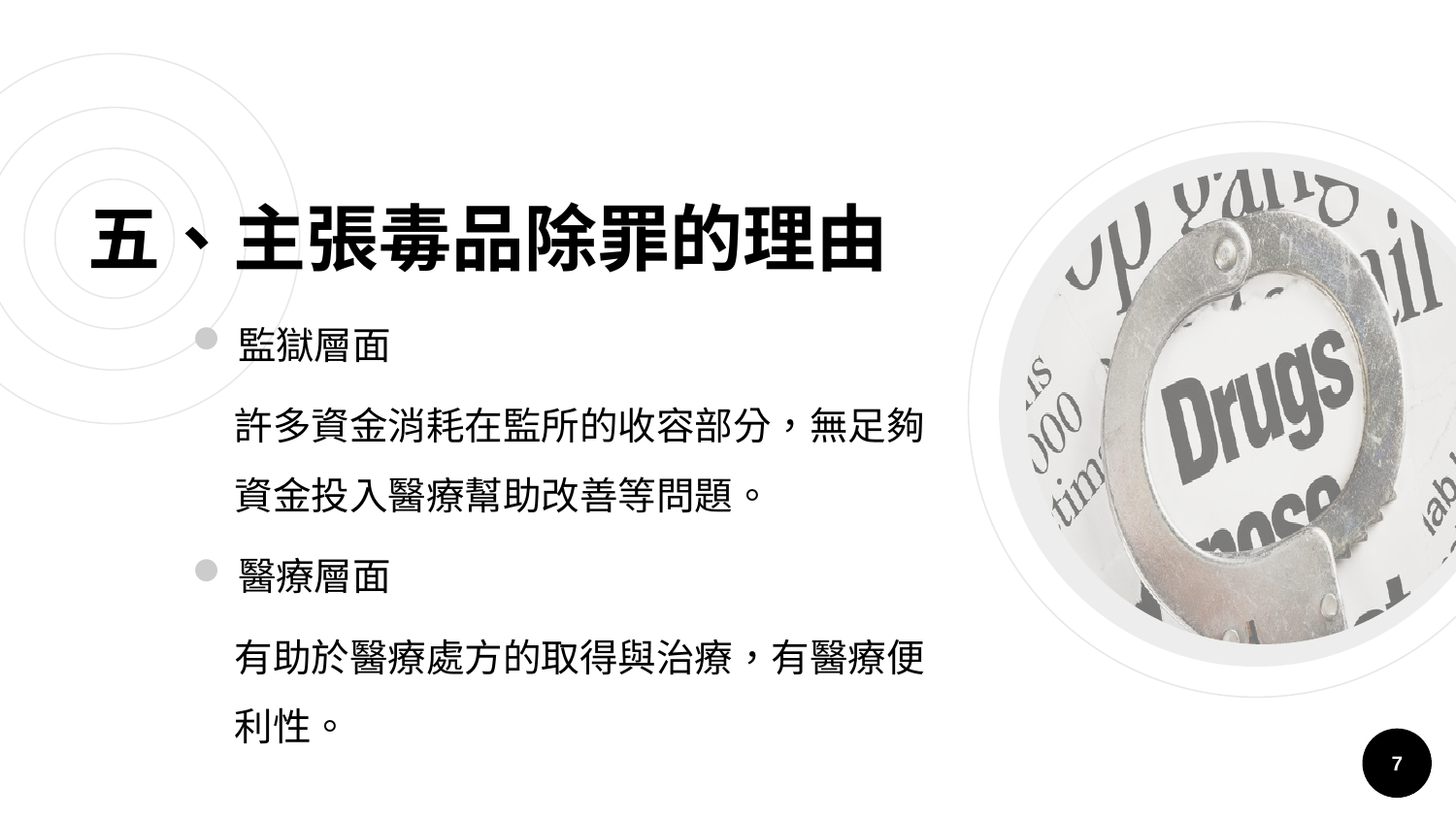

# 五、主張毒品除罪的理由
監獄層面
許多資金消耗在監所的收容部分，無足夠資金投入醫療幫助改善等問題。
醫療層面
有助於醫療處方的取得與治療，有醫療便利性。

7